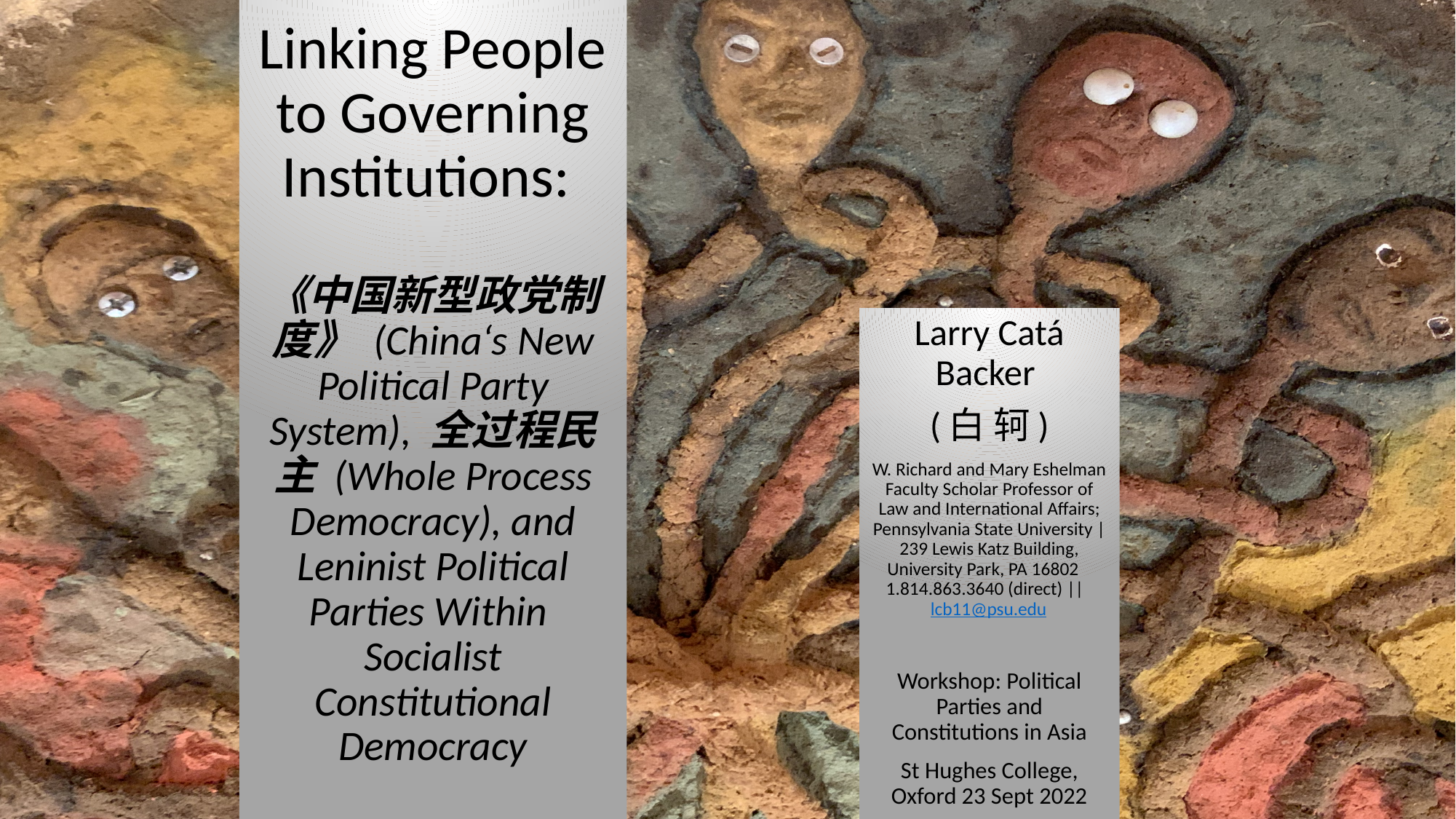

# Linking People to Governing Institutions: 《中国新型政党制度》 (China‘s New Political Party System), 全过程民主 (Whole Process Democracy), and Leninist Political Parties Within  Socialist Constitutional Democracy
Larry Catá Backer
(白 轲)
W. Richard and Mary Eshelman Faculty Scholar Professor of Law and International Affairs; Pennsylvania State University | 239 Lewis Katz Building, University Park, PA 16802    1.814.863.3640 (direct) ||  lcb11@psu.edu

Workshop: Political Parties and Constitutions in Asia
St Hughes College, Oxford 23 Sept 2022